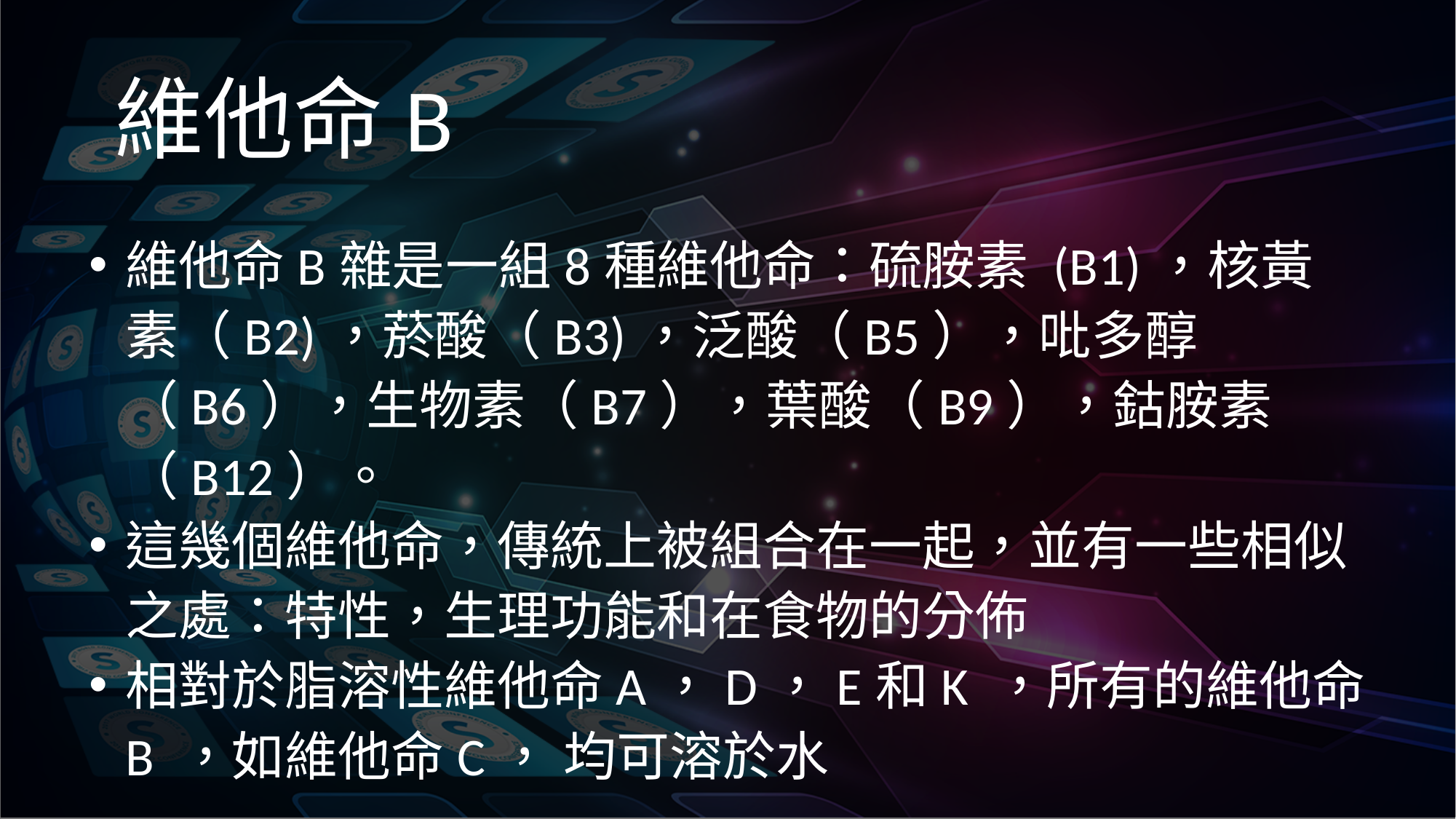

# 維他命B
維他命B雜是一組8種維他命：硫胺素 (B1)，核黃素（B2)，菸酸（B3)，泛酸（B5），吡多醇 （B6），生物素（B7），葉酸（B9），鈷胺素 （B12）。
這幾個維他命，傳統上被組合在一起，並有一些相似之處：特性，生理功能和在食物的分佈
相對於脂溶性維他命A，D，E和K ，所有的維他命B ，如維他命C， 均可溶於水